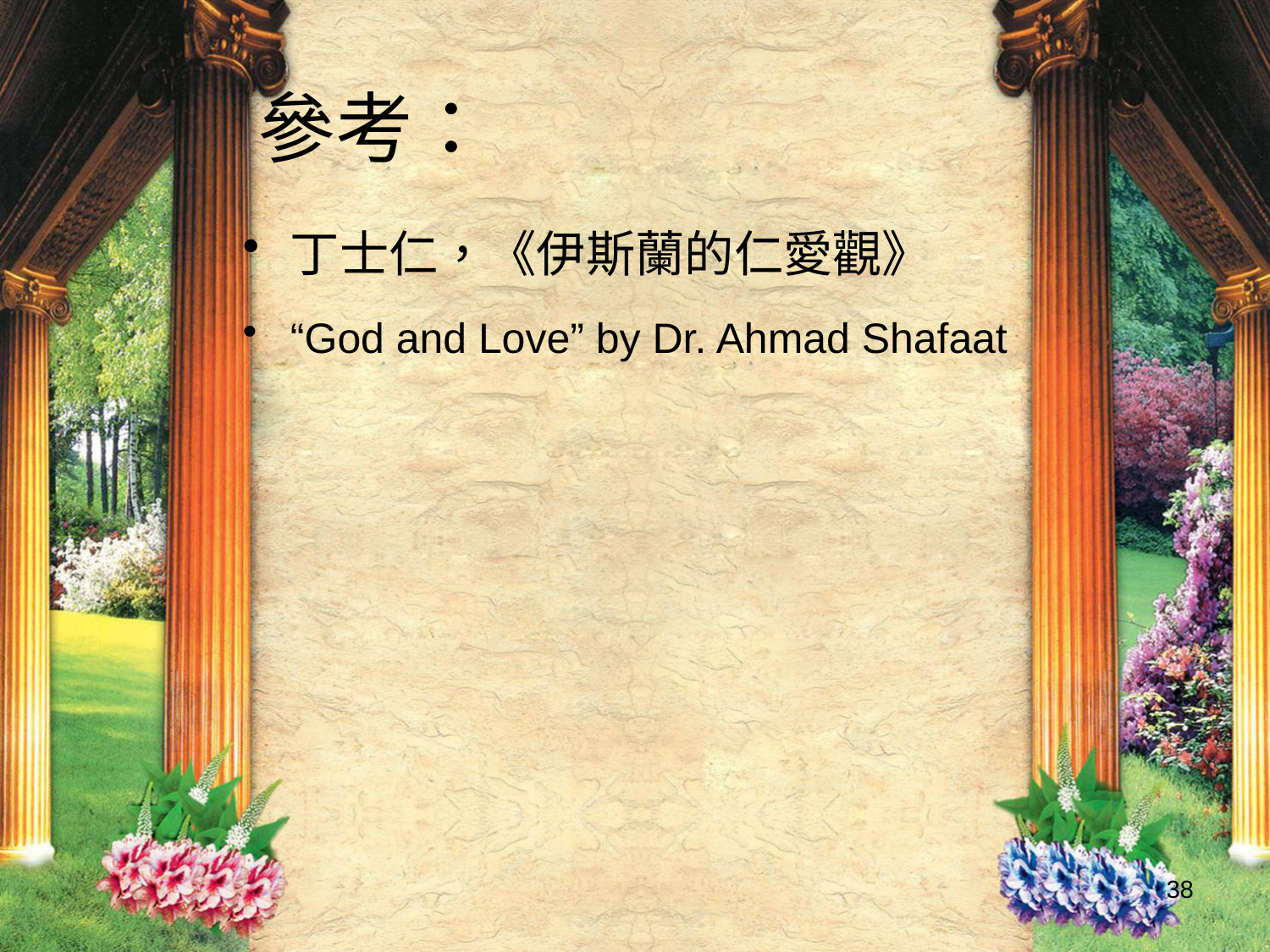

# 參考：
丁士仁，《伊斯蘭的仁愛觀》
“God and Love” by Dr. Ahmad Shafaat

38